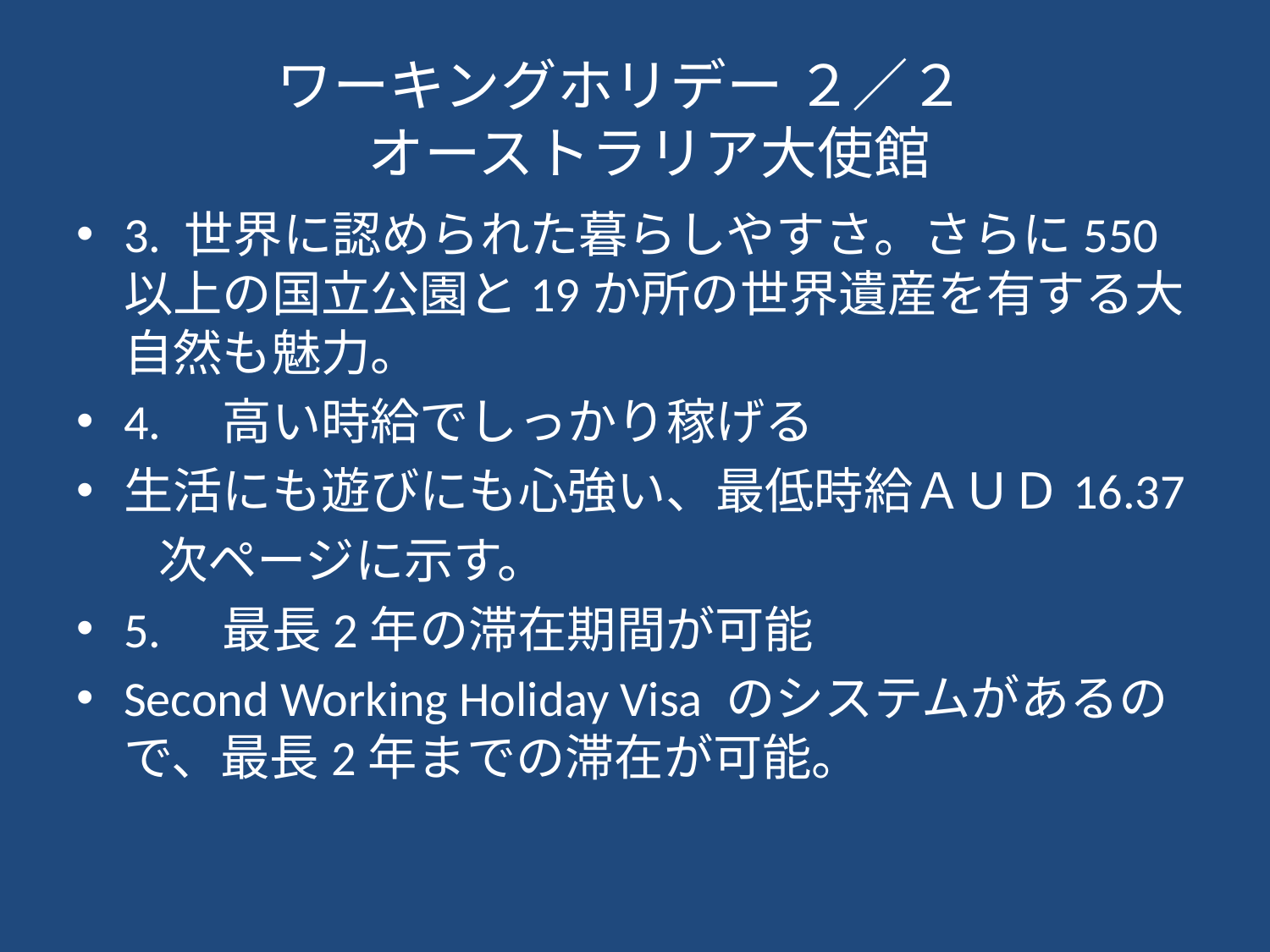

# ワーキングホリデー ２／２　 オーストラリア大使館
3. 世界に認められた暮らしやすさ。さらに550 以上の国立公園と19か所の世界遺産を有する大自然も魅力。
4.　高い時給でしっかり稼げる
生活にも遊びにも心強い、最低時給ＡＵＤ16.37
　   次ページに示す。
5.　最長2年の滞在期間が可能
Second Working Holiday Visa のシステムがあるので、最長2年までの滞在が可能。